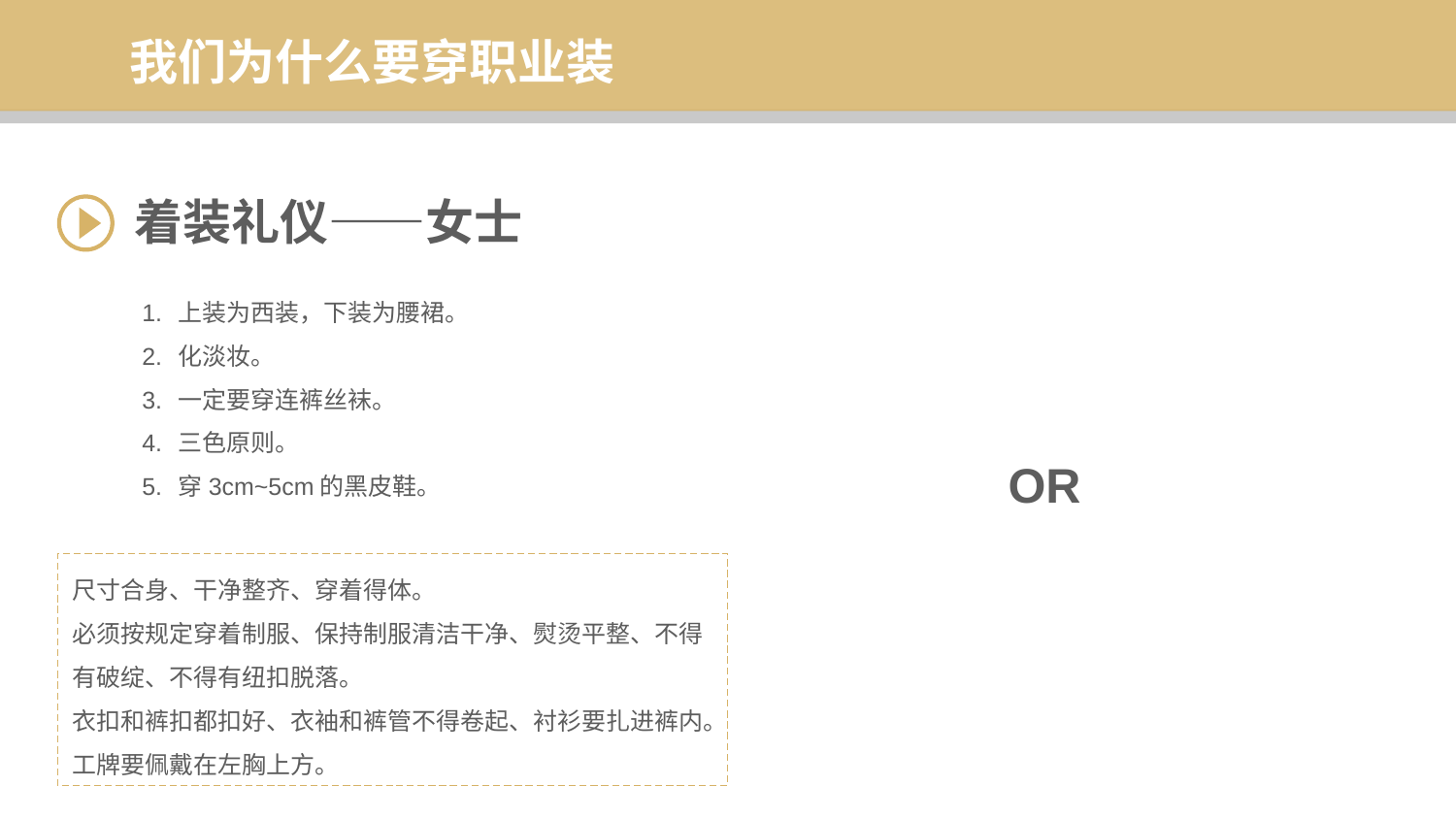

我们为什么要穿职业装
着装礼仪——女士

上装为西装，下装为腰裙。
化淡妆。
一定要穿连裤丝袜。
三色原则。
穿3cm~5cm的黑皮鞋。
OR
尺寸合身、干净整齐、穿着得体。
必须按规定穿着制服、保持制服清洁干净、熨烫平整、不得有破绽、不得有纽扣脱落。
衣扣和裤扣都扣好、衣袖和裤管不得卷起、衬衫要扎进裤内。
工牌要佩戴在左胸上方。